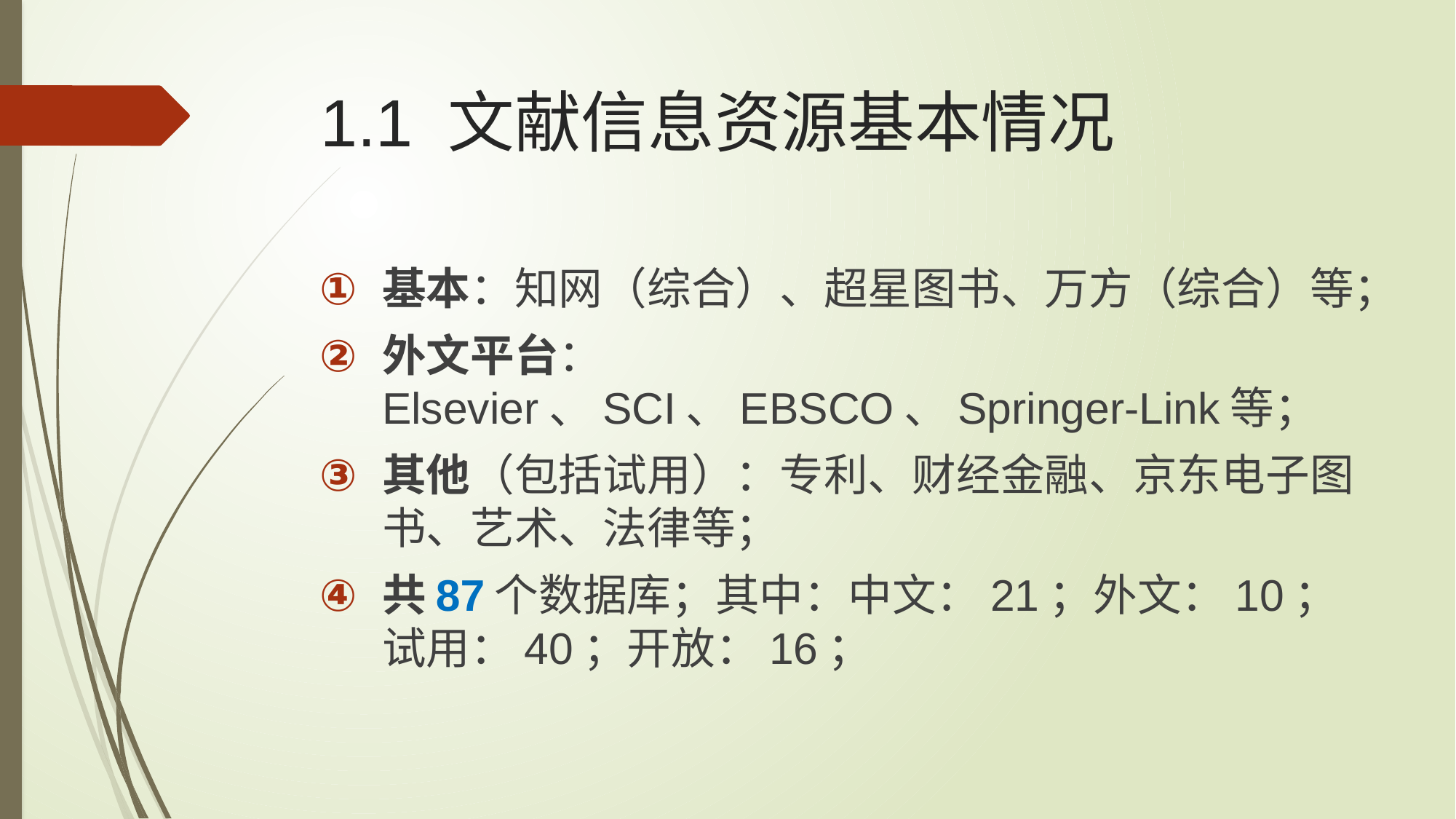

# 1.1 文献信息资源基本情况
基本：知网（综合）、超星图书、万方（综合）等；
外文平台：Elsevier、SCI、EBSCO、Springer-Link等；
其他（包括试用）：专利、财经金融、京东电子图书、艺术、法律等；
共87个数据库；其中：中文：21；外文：10；试用：40；开放：16；